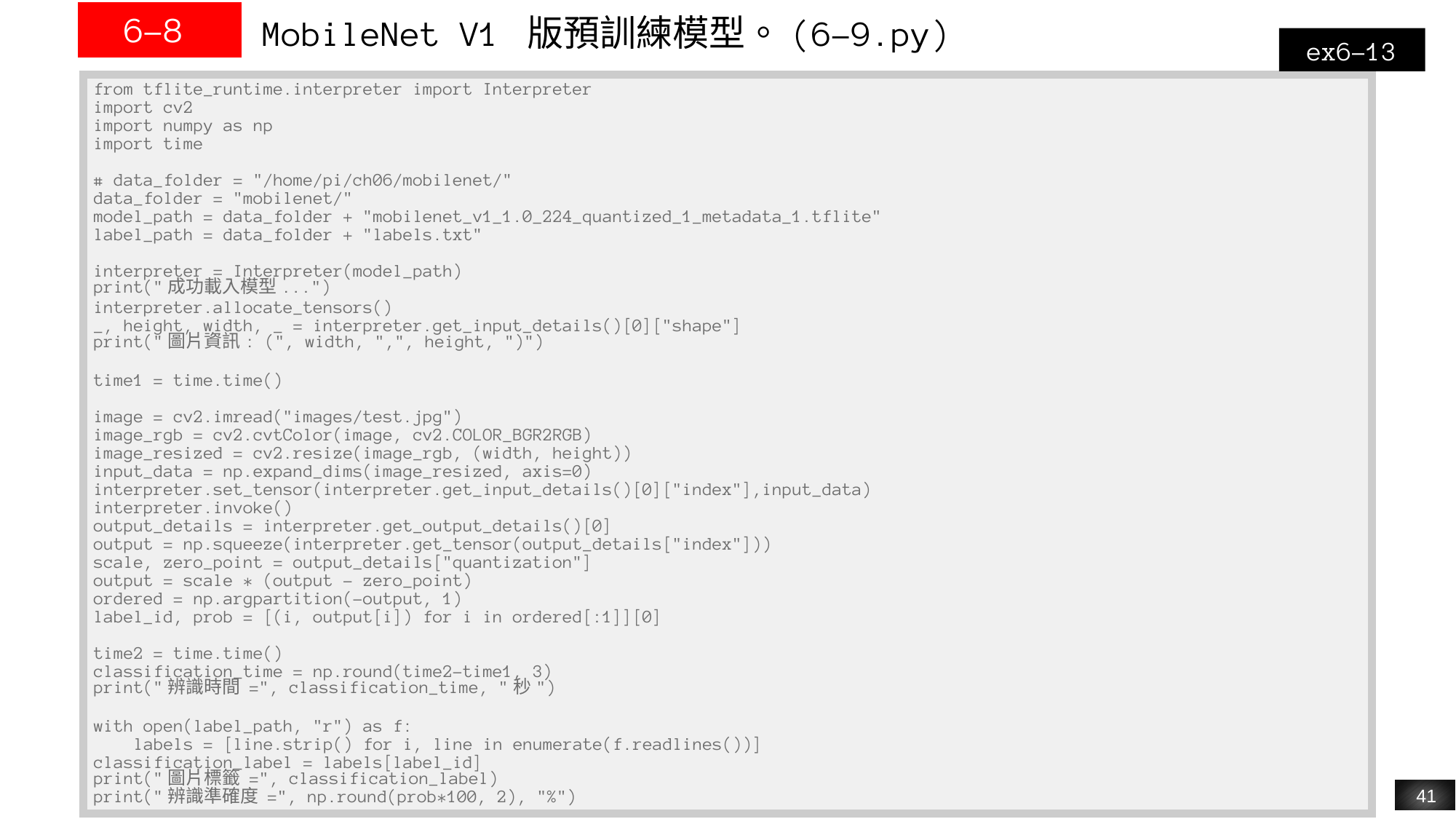

| 6-8 | MobileNet V1 版預訓練模型。(6-9.py) |
| --- | --- |
ex6-13
| from tflite\_runtime.interpreter import Interpreter import cv2 import numpy as np import time # data\_folder = "/home/pi/ch06/mobilenet/" data\_folder = "mobilenet/" model\_path = data\_folder + "mobilenet\_v1\_1.0\_224\_quantized\_1\_metadata\_1.tflite" label\_path = data\_folder + "labels.txt" interpreter = Interpreter(model\_path) print("成功載入模型...") interpreter.allocate\_tensors() \_, height, width, \_ = interpreter.get\_input\_details()[0]["shape"] print("圖片資訊: (", width, ",", height, ")") time1 = time.time() image = cv2.imread("images/test.jpg") image\_rgb = cv2.cvtColor(image, cv2.COLOR\_BGR2RGB) image\_resized = cv2.resize(image\_rgb, (width, height)) input\_data = np.expand\_dims(image\_resized, axis=0) interpreter.set\_tensor(interpreter.get\_input\_details()[0]["index"],input\_data) interpreter.invoke() output\_details = interpreter.get\_output\_details()[0] output = np.squeeze(interpreter.get\_tensor(output\_details["index"])) scale, zero\_point = output\_details["quantization"] output = scale \* (output - zero\_point) ordered = np.argpartition(-output, 1) label\_id, prob = [(i, output[i]) for i in ordered[:1]][0] time2 = time.time() classification\_time = np.round(time2-time1, 3) print("辨識時間 =", classification\_time, "秒") with open(label\_path, "r") as f: labels = [line.strip() for i, line in enumerate(f.readlines())] classification\_label = labels[label\_id] print("圖片標籤 =", classification\_label) print("辨識準確度 =", np.round(prob\*100, 2), "%") |
| --- |